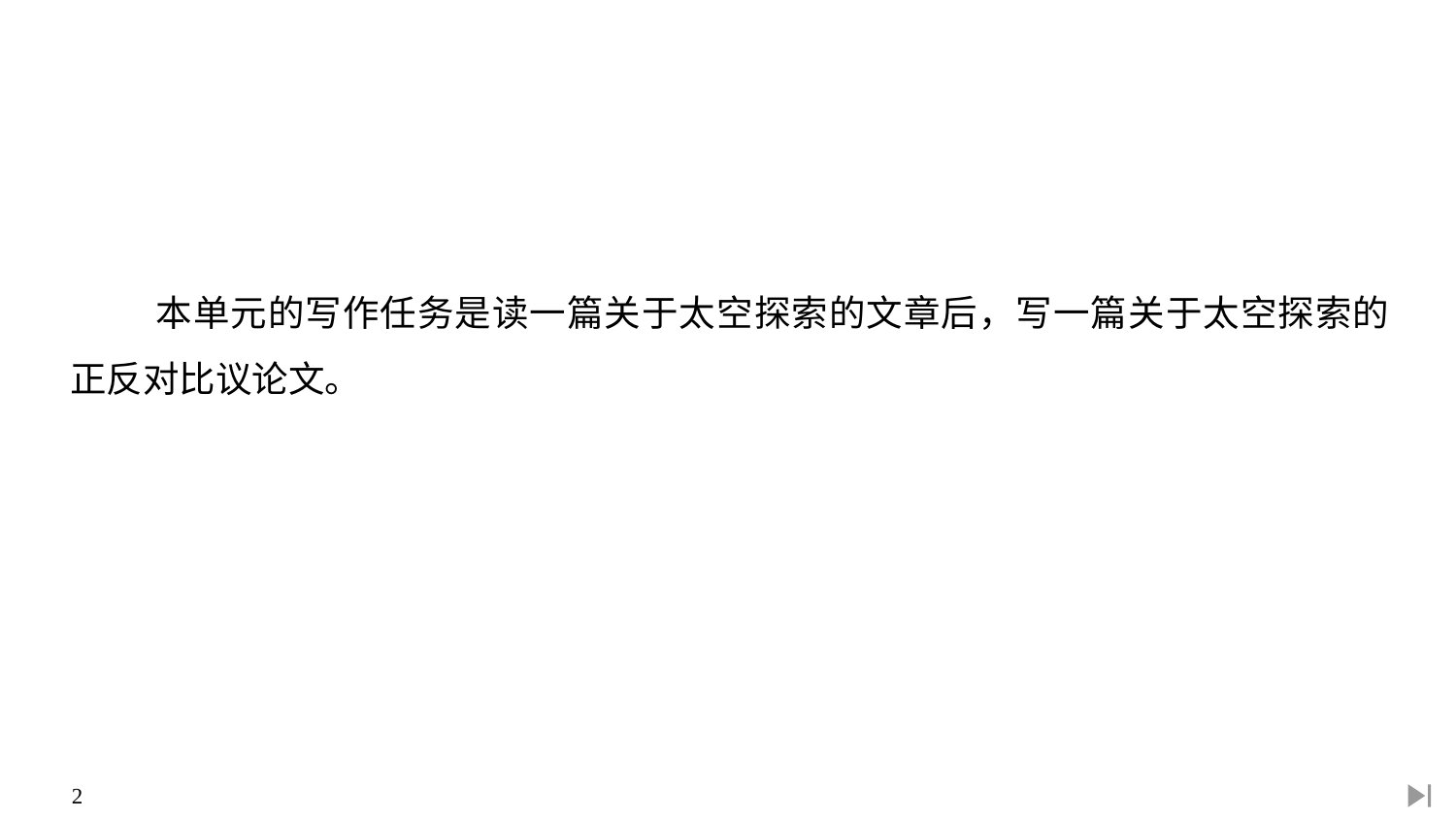

本单元的写作任务是读一篇关于太空探索的文章后，写一篇关于太空探索的正反对比议论文。